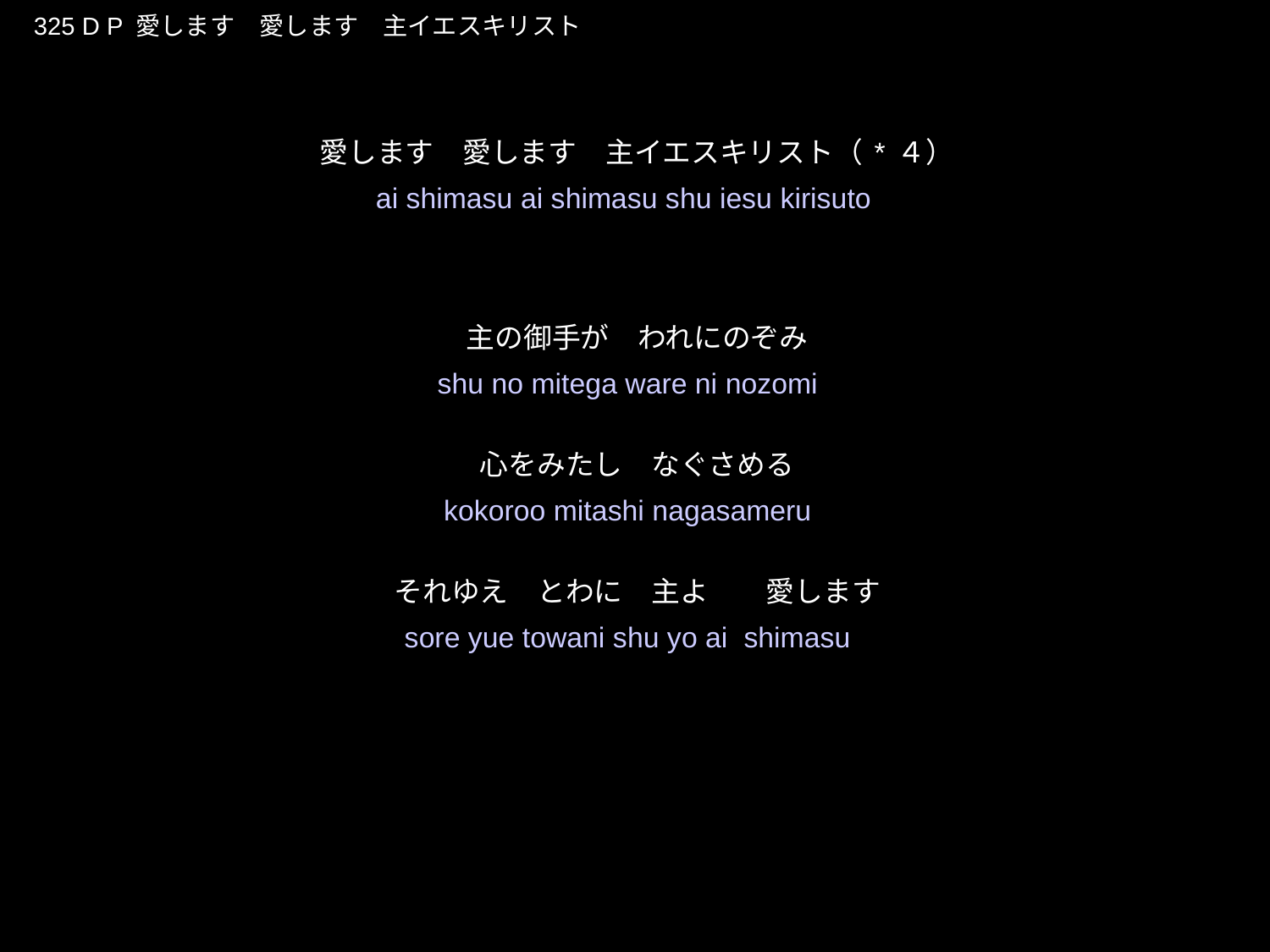

あいしますあいしますしゅいえすきりすと
★P
325 D P 愛します　愛します　主イエスキリスト
★３
愛します　愛します　主イエスキリスト（*４）
主の御手が　われにのぞみ
心をみたし　なぐさめる
それゆえ　とわに　主よ　　愛します
ai shimasu ai shimasu shu iesu kirisuto
shu no mitega ware ni nozomi
kokoroo mitashi nagasameru
sore yue towani shu yo ai  shimasu